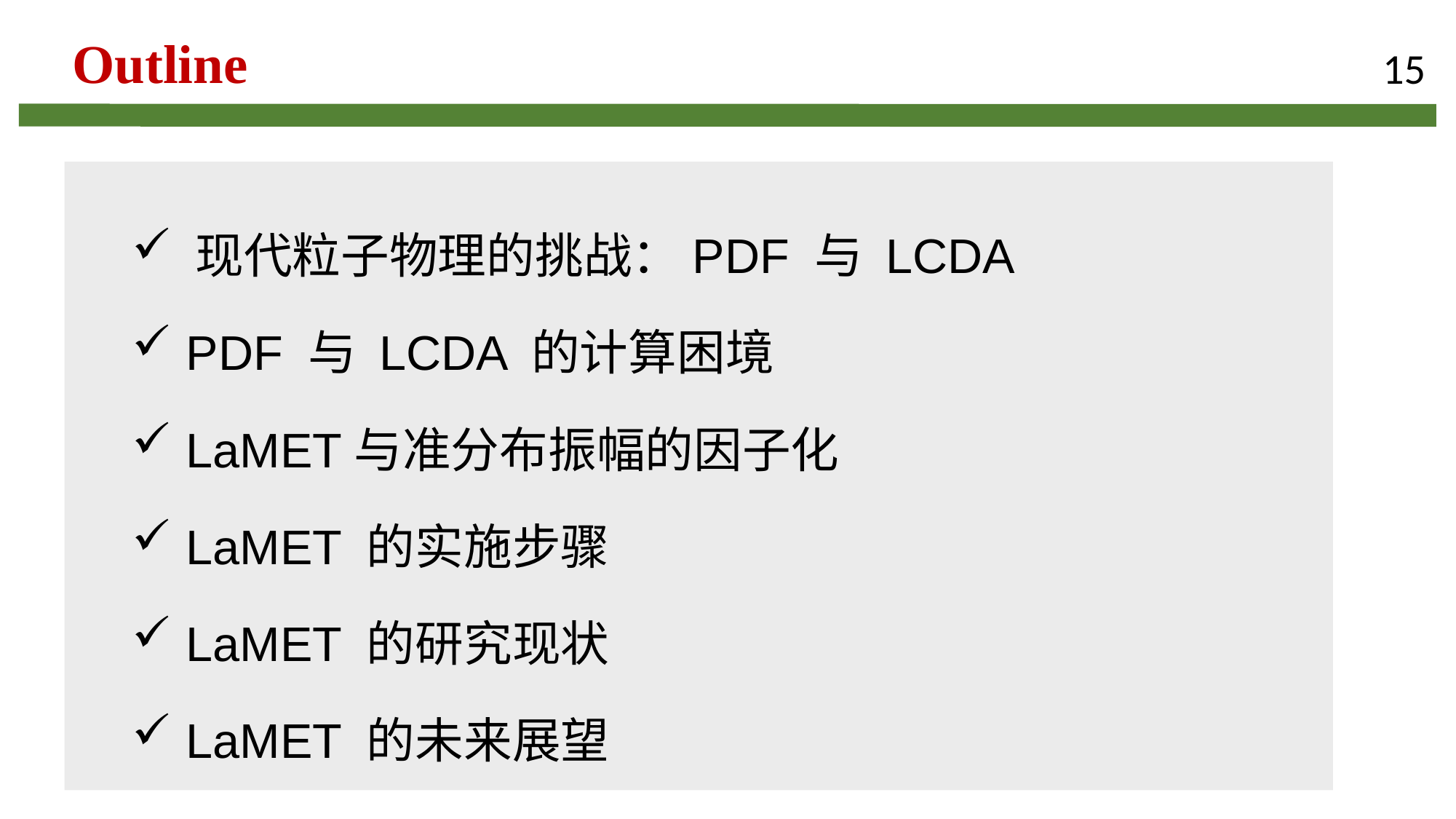

Outline
15

 现代粒子物理的挑战：PDF 与 LCDA
 PDF 与 LCDA 的计算困境
 LaMET与准分布振幅的因子化
 LaMET 的实施步骤
 LaMET 的研究现状
 LaMET 的未来展望